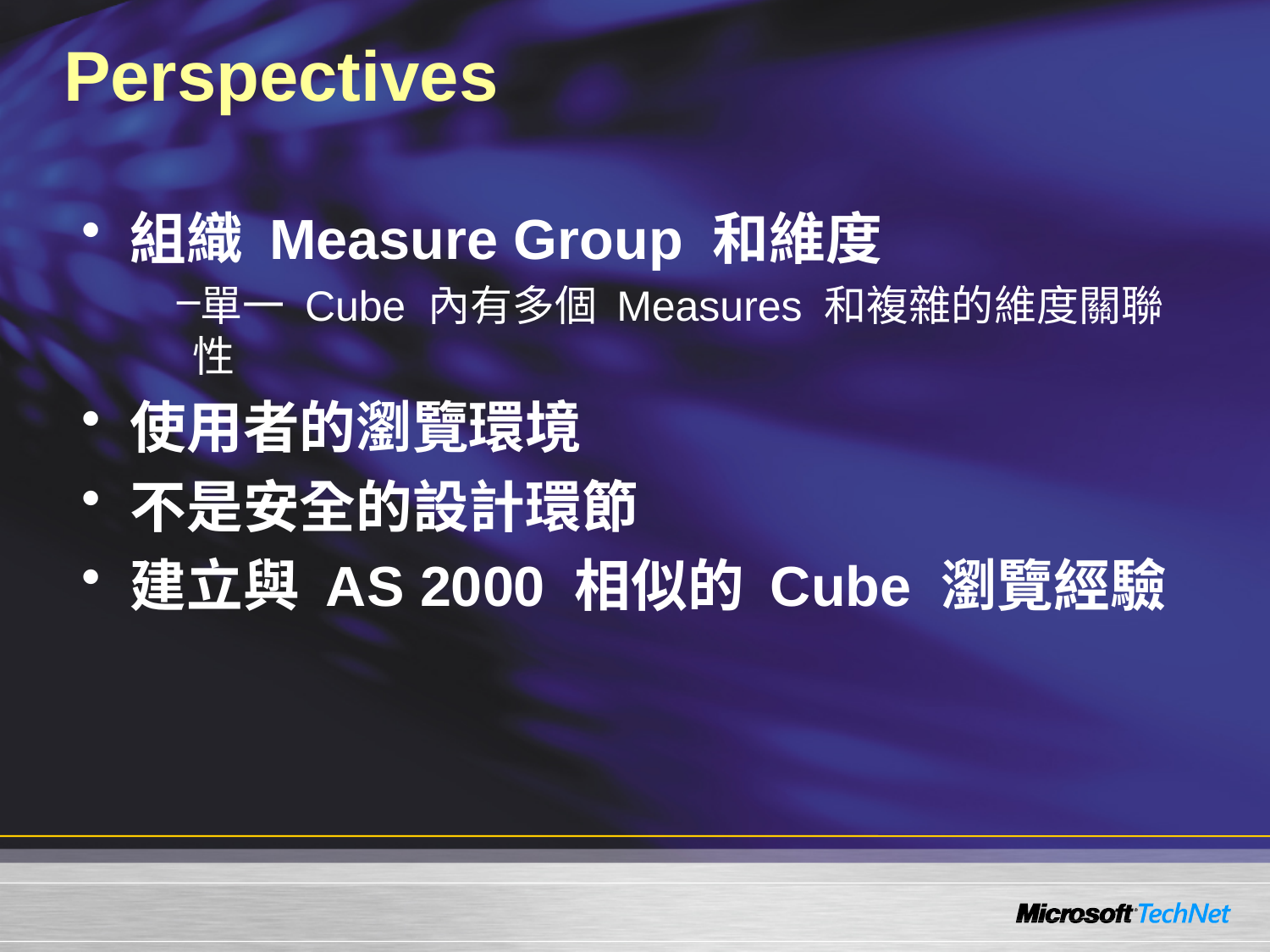

# Perspectives
組織 Measure Group 和維度
單一 Cube 內有多個 Measures 和複雜的維度關聯性
使用者的瀏覽環境
不是安全的設計環節
建立與 AS 2000 相似的 Cube 瀏覽經驗